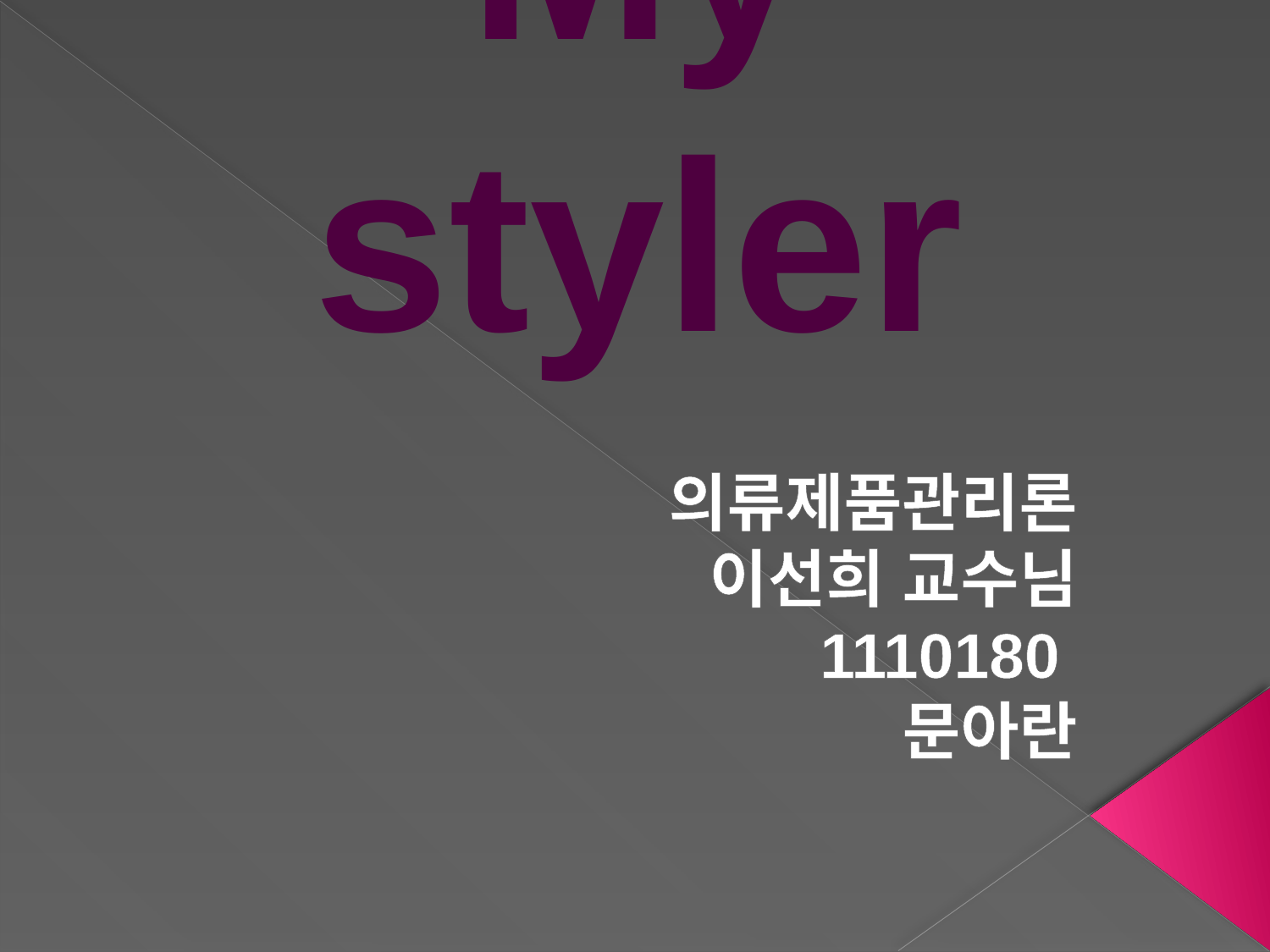

# My styler
의류제품관리론
이선희 교수님
1110180
문아란